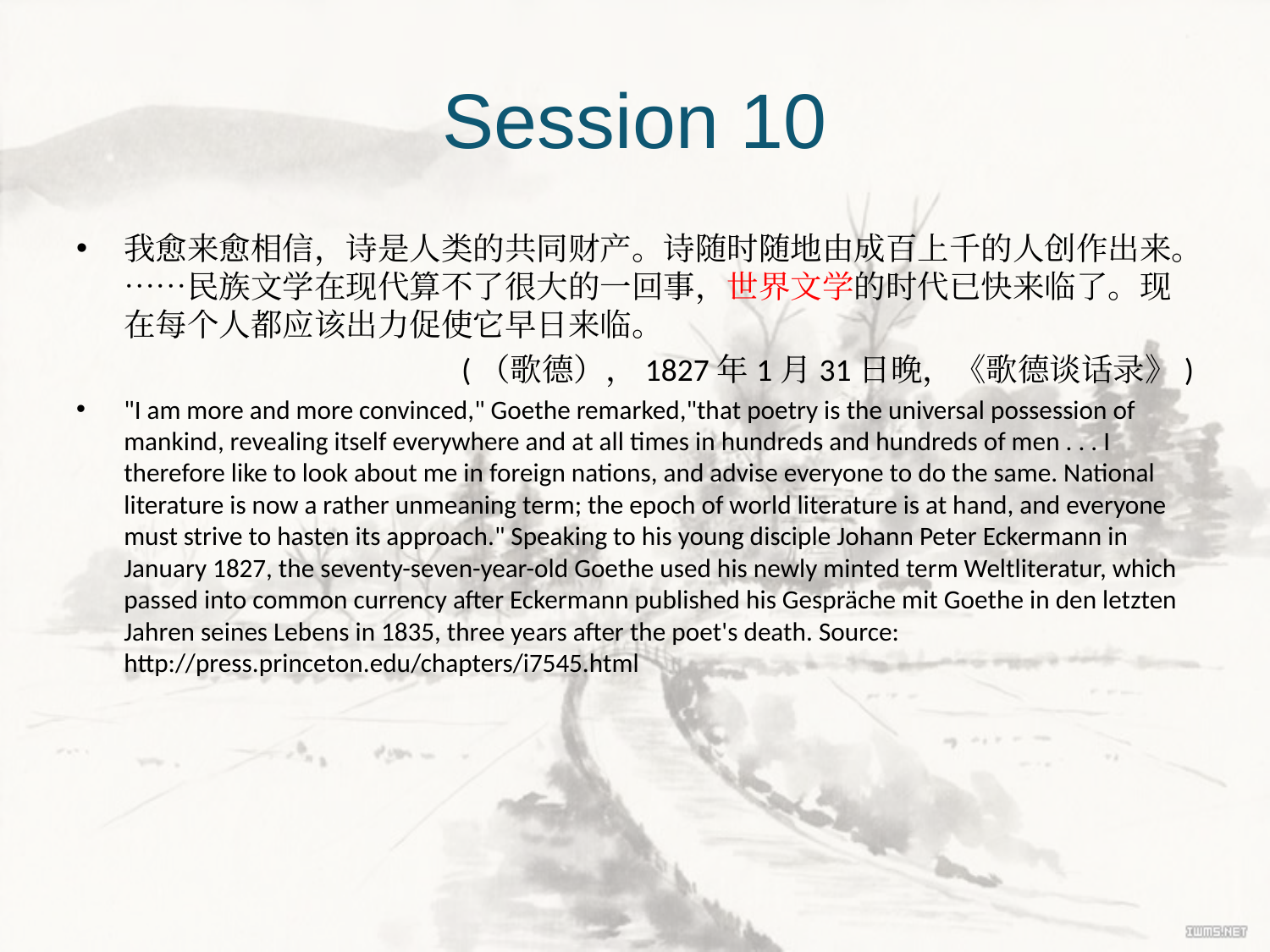

# Session 10
我愈来愈相信，诗是人类的共同财产。诗随时随地由成百上千的人创作出来。……民族文学在现代算不了很大的一回事，世界文学的时代已快来临了。现在每个人都应该出力促使它早日来临。
(（歌德），1827年1月31日晚，《歌德谈话录》)
"I am more and more convinced," Goethe remarked,"that poetry is the universal possession of mankind, revealing itself everywhere and at all times in hundreds and hundreds of men . . . I therefore like to look about me in foreign nations, and advise everyone to do the same. National literature is now a rather unmeaning term; the epoch of world literature is at hand, and everyone must strive to hasten its approach." Speaking to his young disciple Johann Peter Eckermann in January 1827, the seventy-seven-year-old Goethe used his newly minted term Weltliteratur, which passed into common currency after Eckermann published his Gespräche mit Goethe in den letzten Jahren seines Lebens in 1835, three years after the poet's death. Source: http://press.princeton.edu/chapters/i7545.html